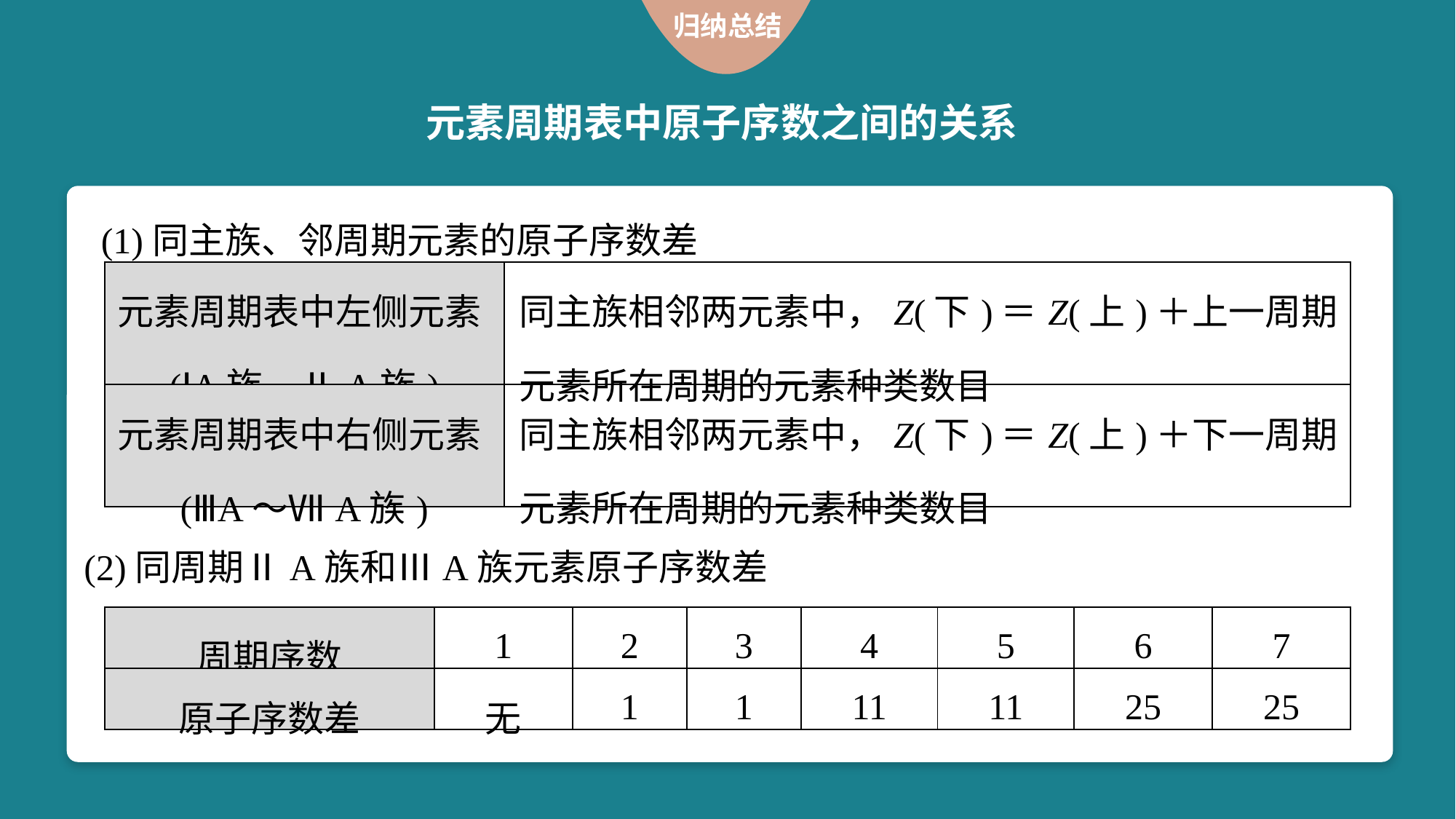

归纳总结
元素周期表中原子序数之间的关系

(1)同主族、邻周期元素的原子序数差
| 元素周期表中左侧元素(ⅠA族、ⅡA族) | 同主族相邻两元素中，Z(下)＝Z(上)＋上一周期元素所在周期的元素种类数目 |
| --- | --- |
| 元素周期表中右侧元素(ⅢA～ⅦA族) | 同主族相邻两元素中，Z(下)＝Z(上)＋下一周期元素所在周期的元素种类数目 |
(2)同周期ⅡA族和ⅢA族元素原子序数差
| 周期序数 | 1 | 2 | 3 | 4 | 5 | 6 | 7 |
| --- | --- | --- | --- | --- | --- | --- | --- |
| 原子序数差 | 无 | 1 | 1 | 11 | 11 | 25 | 25 |